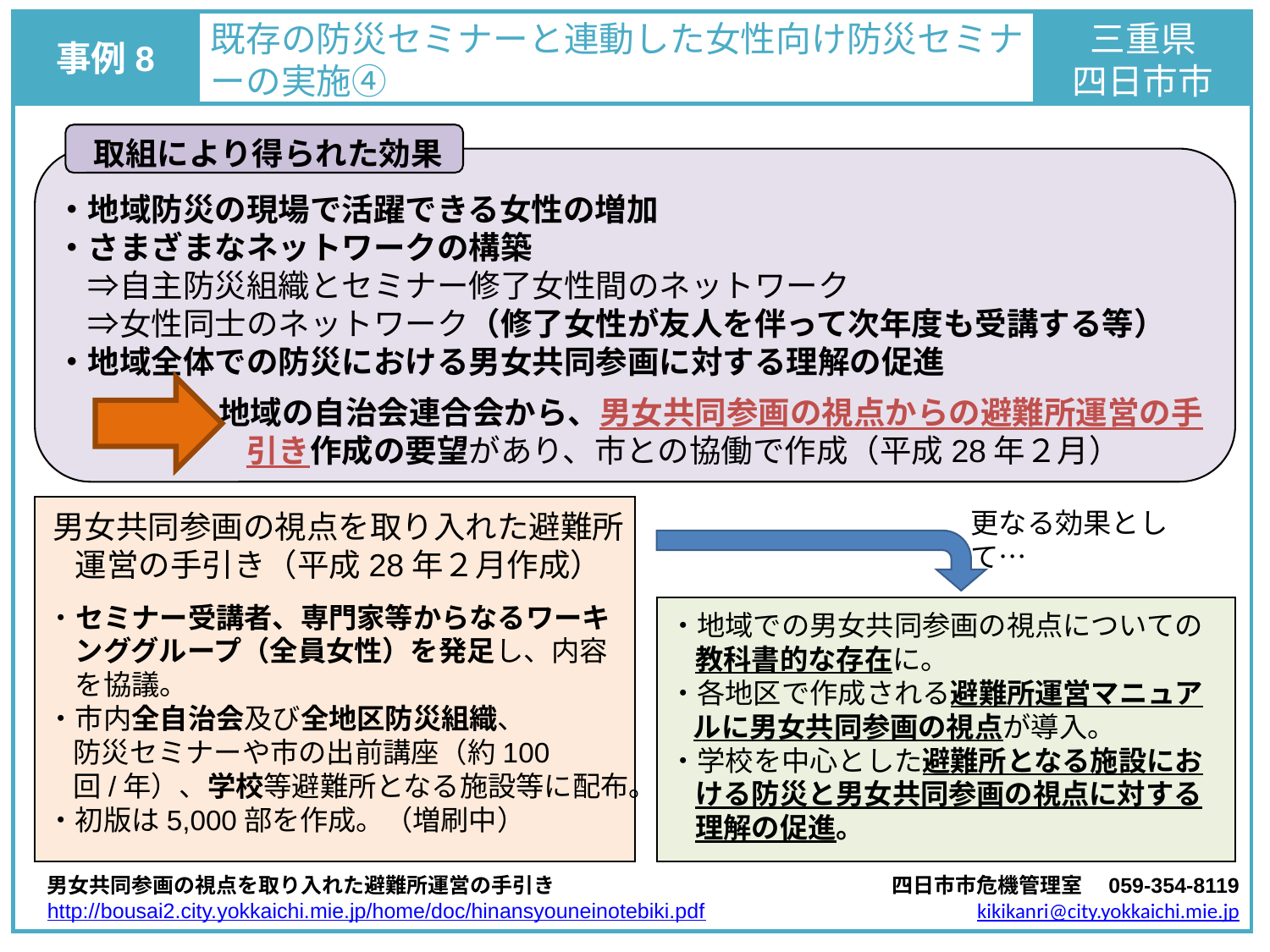

事例8

既存の防災セミナーと連動した女性向け防災セミナ
ーの実施④
三重県
四日市市
取組により得られた効果
・地域防災の現場で活躍できる女性の増加
・さまざまなネットワークの構築
　⇒自主防災組織とセミナー修了女性間のネットワーク
　⇒女性同士のネットワーク（修了女性が友人を伴って次年度も受講する等）
・地域全体での防災における男女共同参画に対する理解の促進

地域の自治会連合会から、男女共同参画の視点からの避難所運営の手引き作成の要望があり、市との協働で作成（平成28年２月）

男女共同参画の視点を取り入れた避難所運営の手引き（平成28年２月作成）

・セミナー受講者、専門家等からなるワーキンググループ（全員女性）を発足し、内容を協議。
・市内全自治会及び全地区防災組織、
防災セミナーや市の出前講座（約100回/年）、学校等避難所となる施設等に配布。
・初版は5,000部を作成。（増刷中）
更なる効果として…
・地域での男女共同参画の視点についての教科書的な存在に。
・各地区で作成される避難所運営マニュアルに男女共同参画の視点が導入。
・学校を中心とした避難所となる施設における防災と男女共同参画の視点に対する理解の促進。
男女共同参画の視点を取り入れた避難所運営の手引き
http://bousai2.city.yokkaichi.mie.jp/home/doc/hinansyouneinotebiki.pdf
四日市市危機管理室　059-354-8119
kikikanri@city.yokkaichi.mie.jp